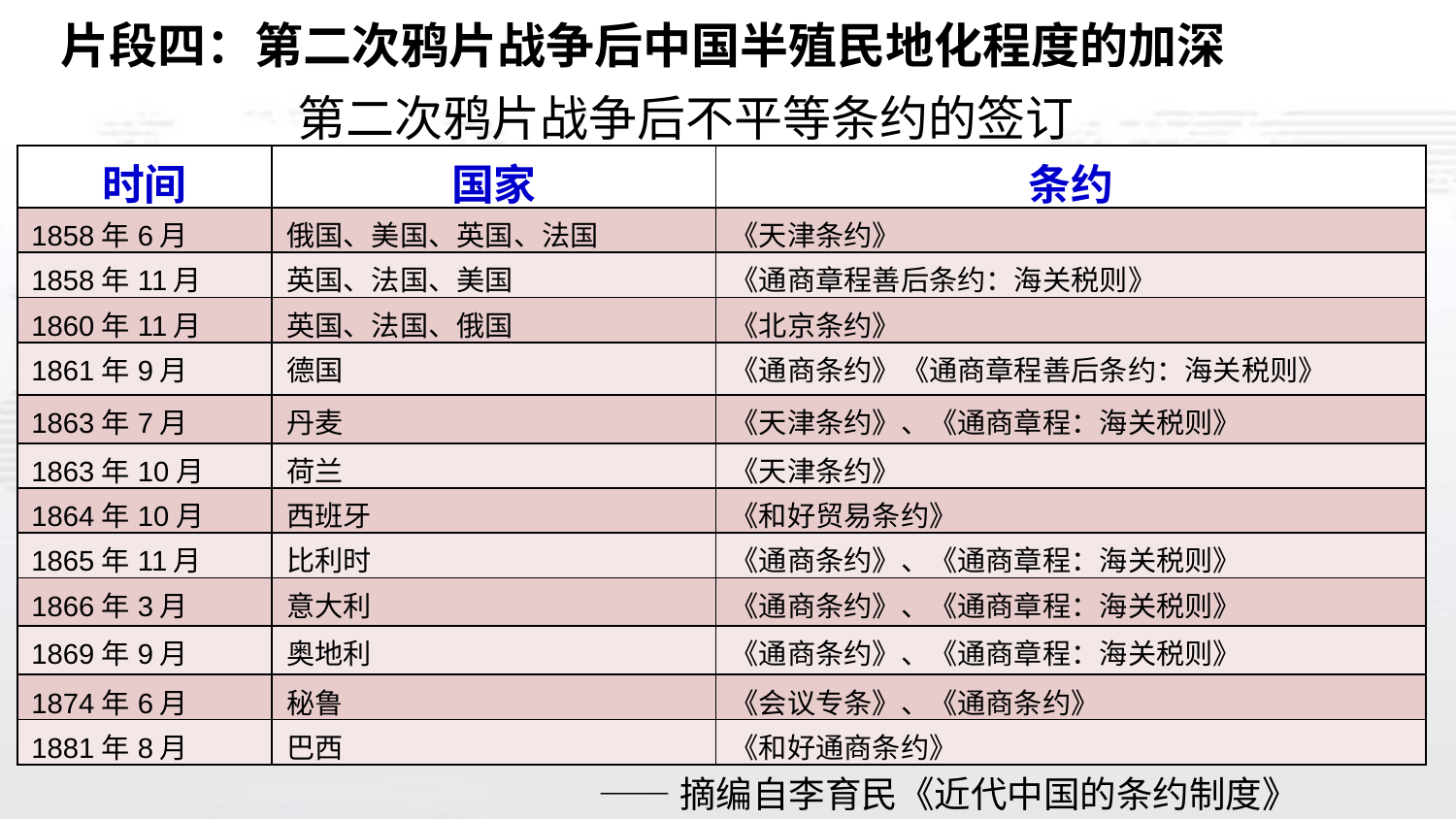

片段四：第二次鸦片战争后中国半殖民地化程度的加深
第二次鸦片战争后不平等条约的签订
| 时间 | 国家 | 条约 |
| --- | --- | --- |
| 1858年6月 | 俄国、美国、英国、法国 | 《天津条约》 |
| 1858年11月 | 英国、法国、美国 | 《通商章程善后条约：海关税则》 |
| 1860年11月 | 英国、法国、俄国 | 《北京条约》 |
| 1861年9月 | 德国 | 《通商条约》《通商章程善后条约：海关税则》 |
| 1863年7月 | 丹麦 | 《天津条约》、《通商章程：海关税则》 |
| 1863年10月 | 荷兰 | 《天津条约》 |
| 1864年10月 | 西班牙 | 《和好贸易条约》 |
| 1865年11月 | 比利时 | 《通商条约》、《通商章程：海关税则》 |
| 1866年3月 | 意大利 | 《通商条约》、《通商章程：海关税则》 |
| 1869年9月 | 奥地利 | 《通商条约》、《通商章程：海关税则》 |
| 1874年6月 | 秘鲁 | 《会议专条》、《通商条约》 |
| 1881年8月 | 巴西 | 《和好通商条约》 |
——摘编自李育民《近代中国的条约制度》